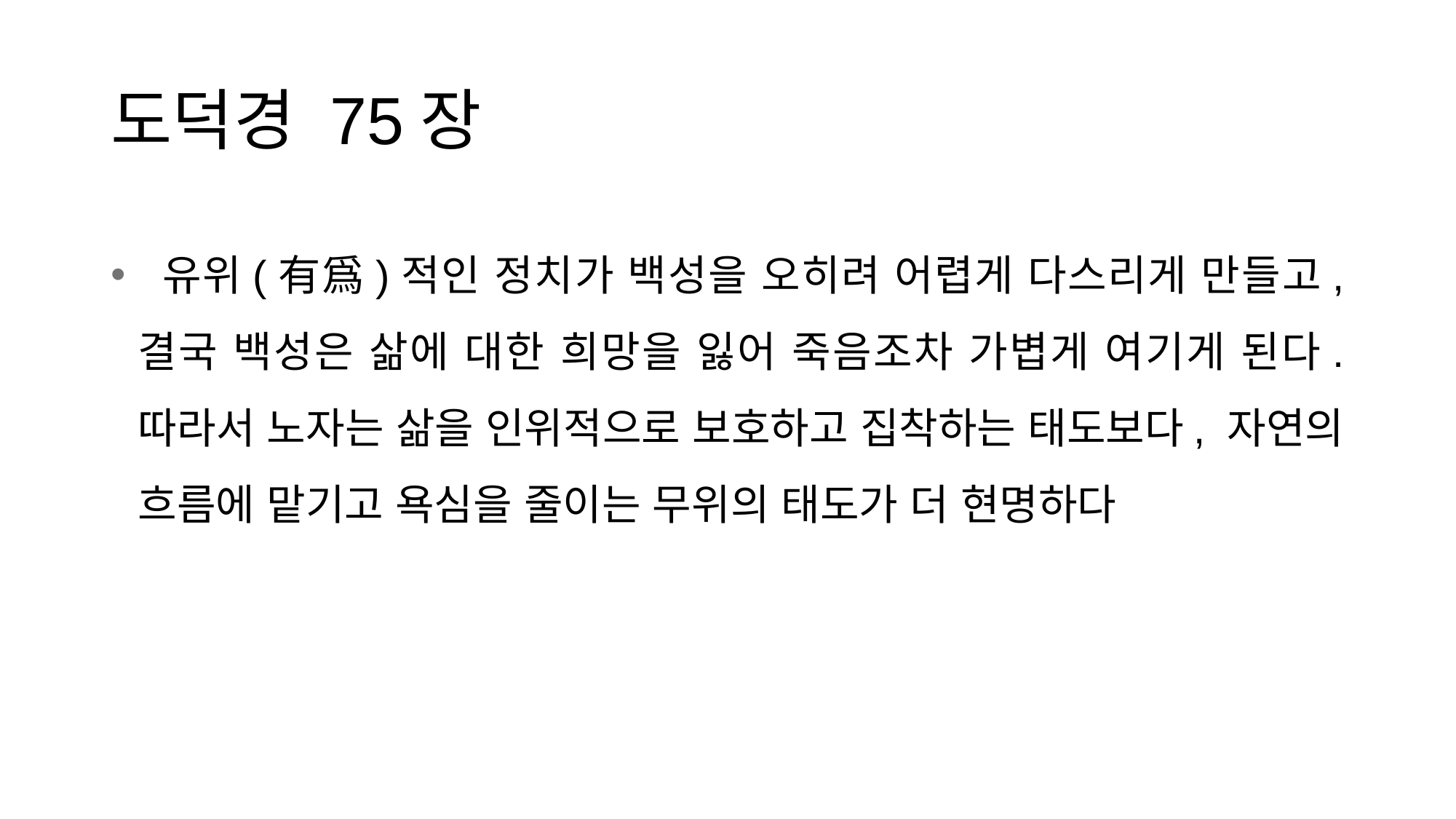

# 도덕경 75장
 유위(有爲)적인 정치가 백성을 오히려 어렵게 다스리게 만들고, 결국 백성은 삶에 대한 희망을 잃어 죽음조차 가볍게 여기게 된다. 따라서 노자는 삶을 인위적으로 보호하고 집착하는 태도보다, 자연의 흐름에 맡기고 욕심을 줄이는 무위의 태도가 더 현명하다